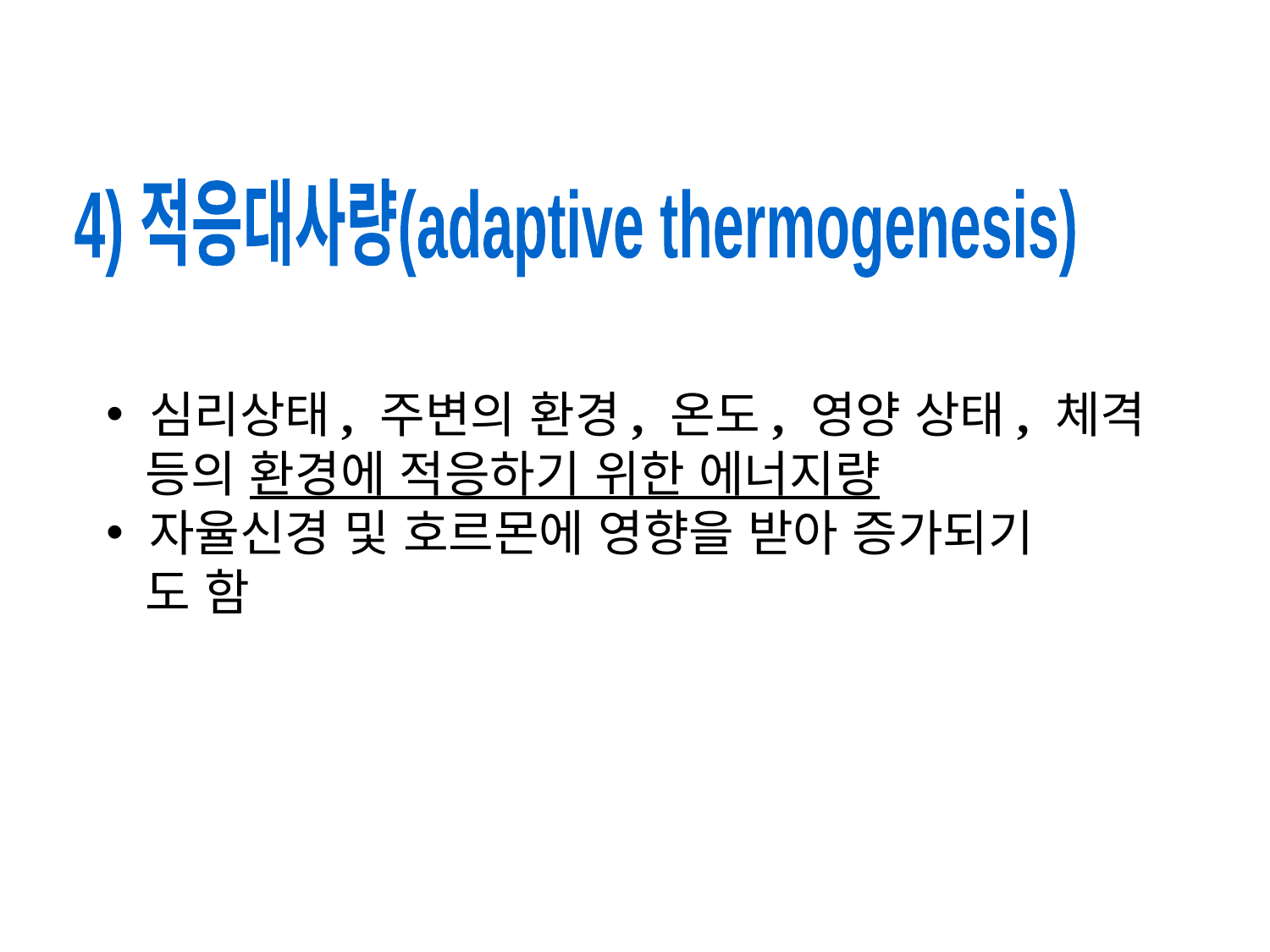

4) 적응대사량(adaptive thermogenesis)
 심리상태, 주변의 환경, 온도, 영양 상태, 체격
  등의 환경에 적응하기 위한 에너지량
 자율신경 및 호르몬에 영향을 받아 증가되기
  도 함